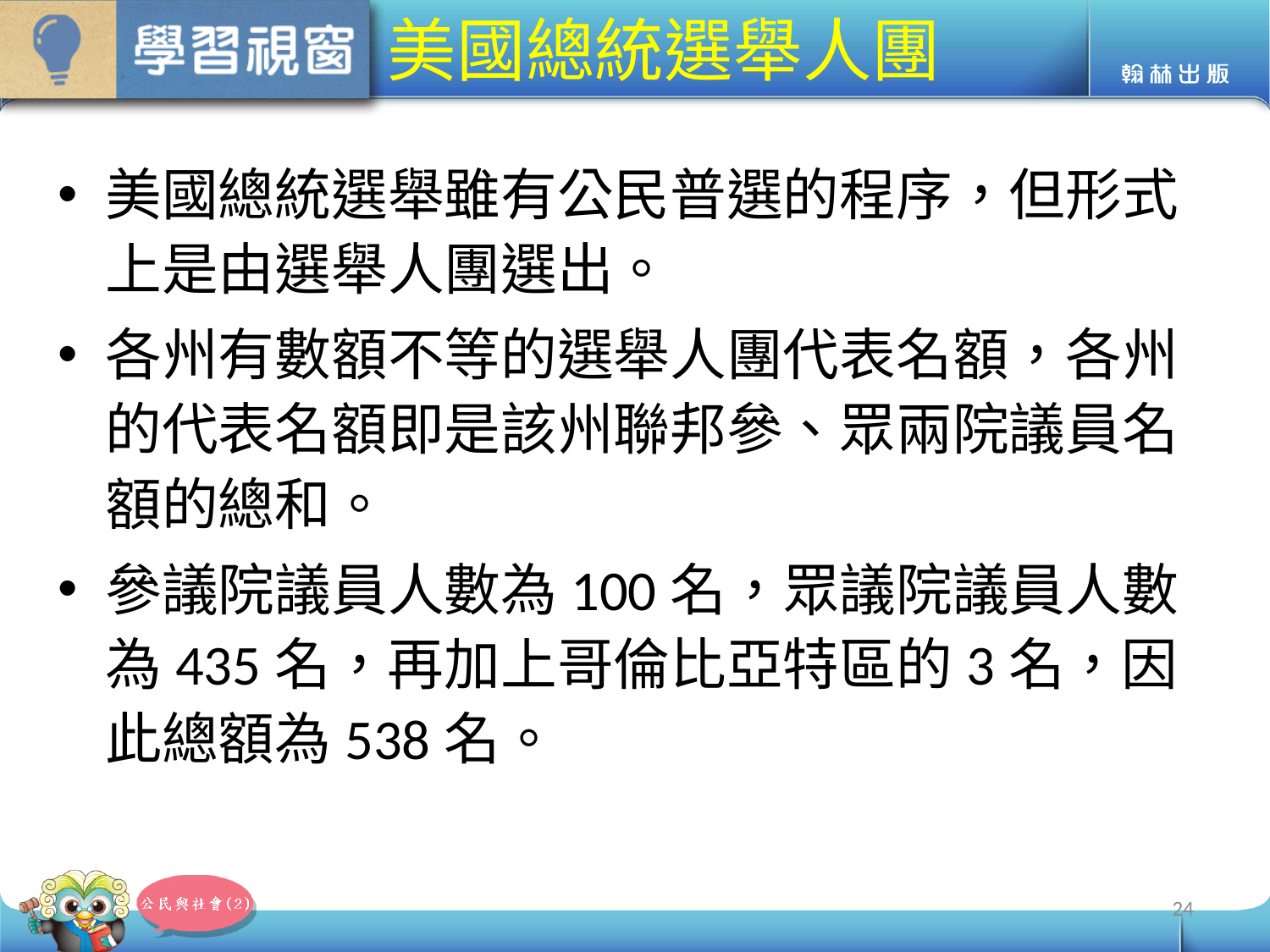

# 美國總統選舉人團
美國總統選舉雖有公民普選的程序，但形式上是由選舉人團選出。
各州有數額不等的選舉人團代表名額，各州的代表名額即是該州聯邦參、眾兩院議員名額的總和。
參議院議員人數為100名，眾議院議員人數為435名，再加上哥倫比亞特區的3名，因此總額為538名。
24